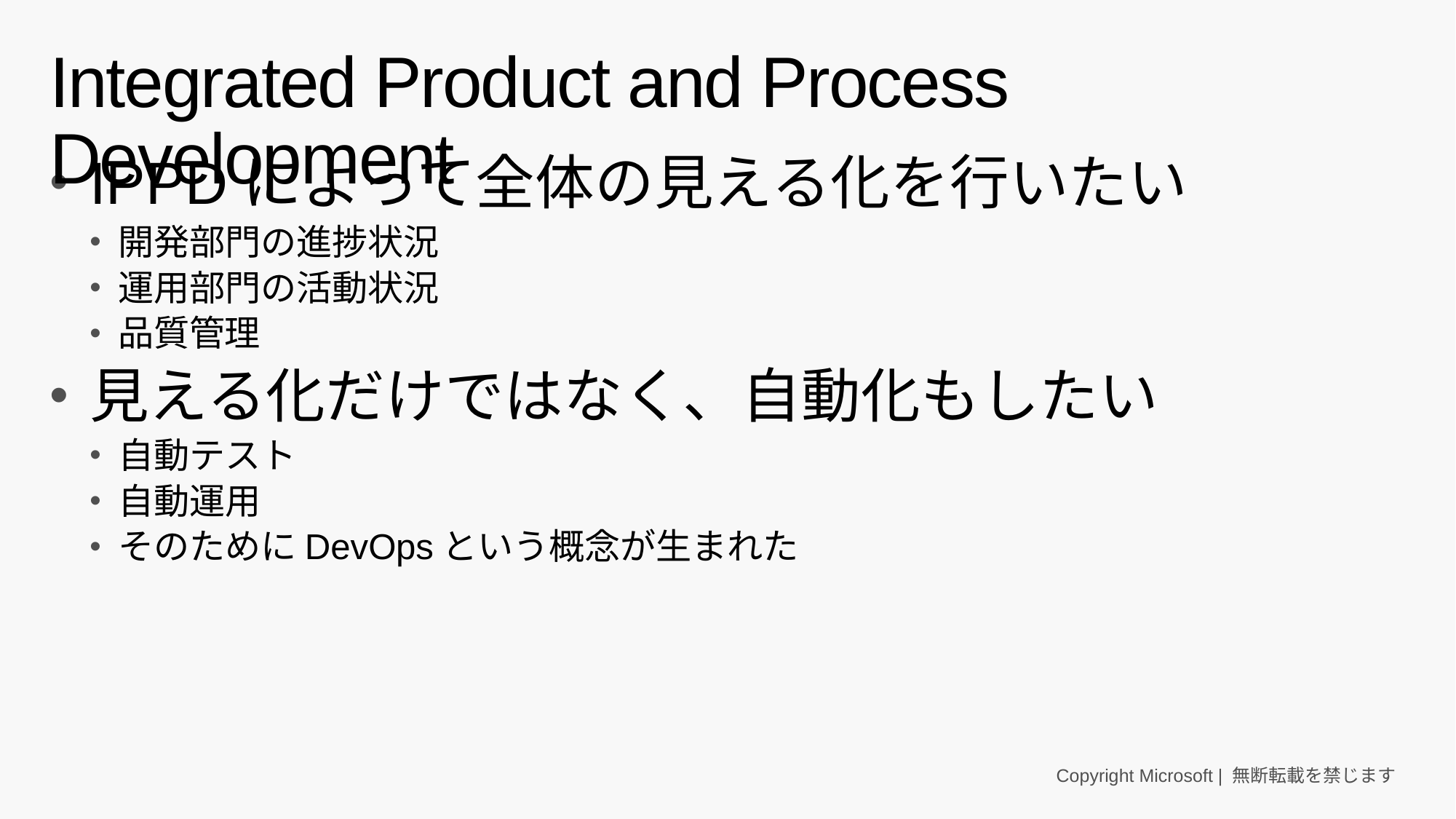

# Integrated Product and Process Development
IPPDによって全体の見える化を行いたい
開発部門の進捗状況
運用部門の活動状況
品質管理
見える化だけではなく、自動化もしたい
自動テスト
自動運用
そのためにDevOpsという概念が生まれた